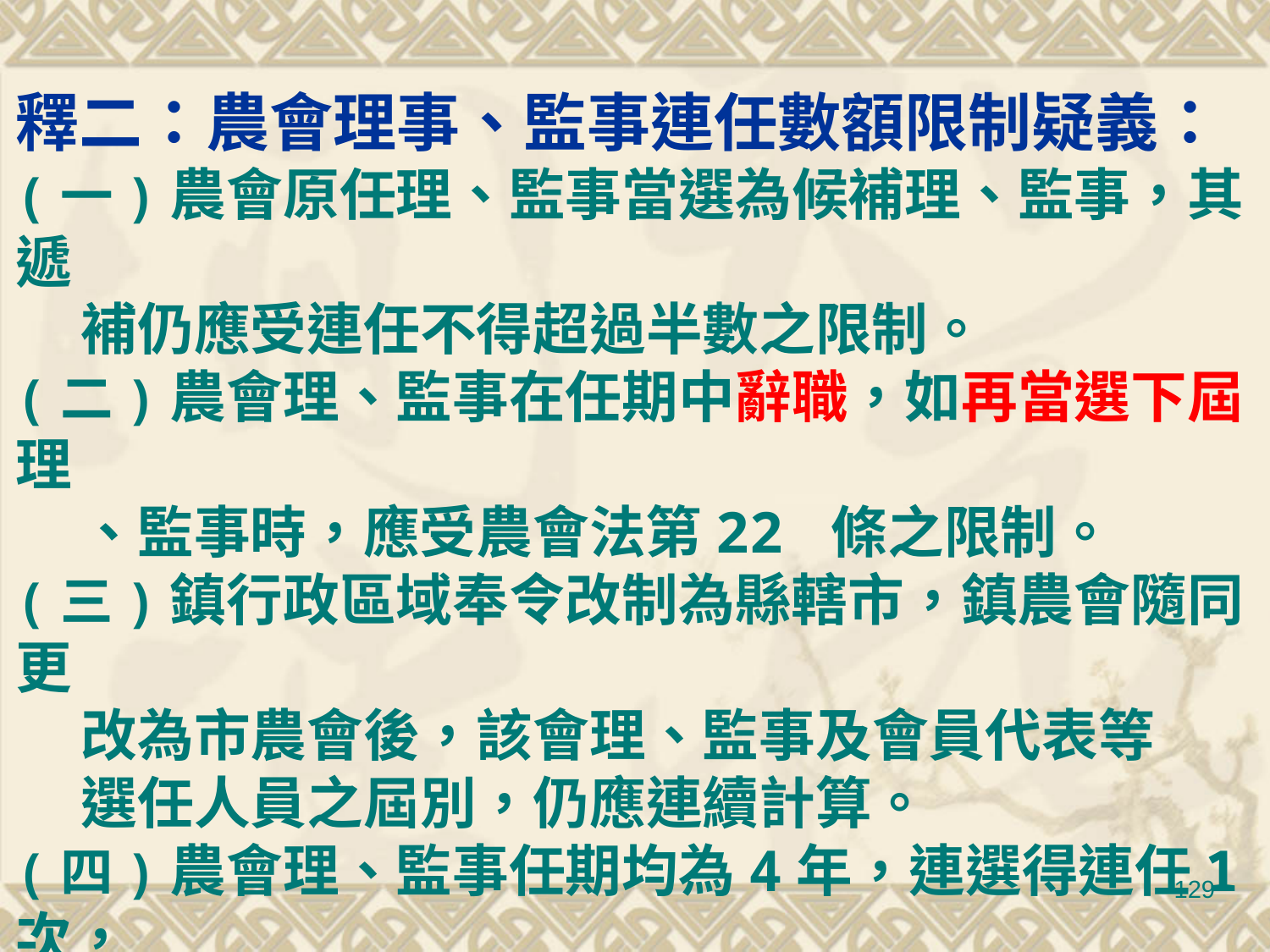

釋二：農會理事、監事連任數額限制疑義：
(一)農會原任理、監事當選為候補理、監事，其遞
    補仍應受連任不得超過半數之限制。
(二)農會理、監事在任期中辭職，如再當選下屆理
    、監事時，應受農會法第22 條之限制。
(三)鎮行政區域奉令改制為縣轄市，鎮農會隨同更
    改為市農會後，該會理、監事及會員代表等
    選任人員之屆別，仍應連續計算。
(四)農會理、監事任期均為4年，連選得連任1次，
    尚未限制不得互換競選。
(五)補選之理、監事其任期未滿4年，亦視為1個任
    期而受連任限制。

129